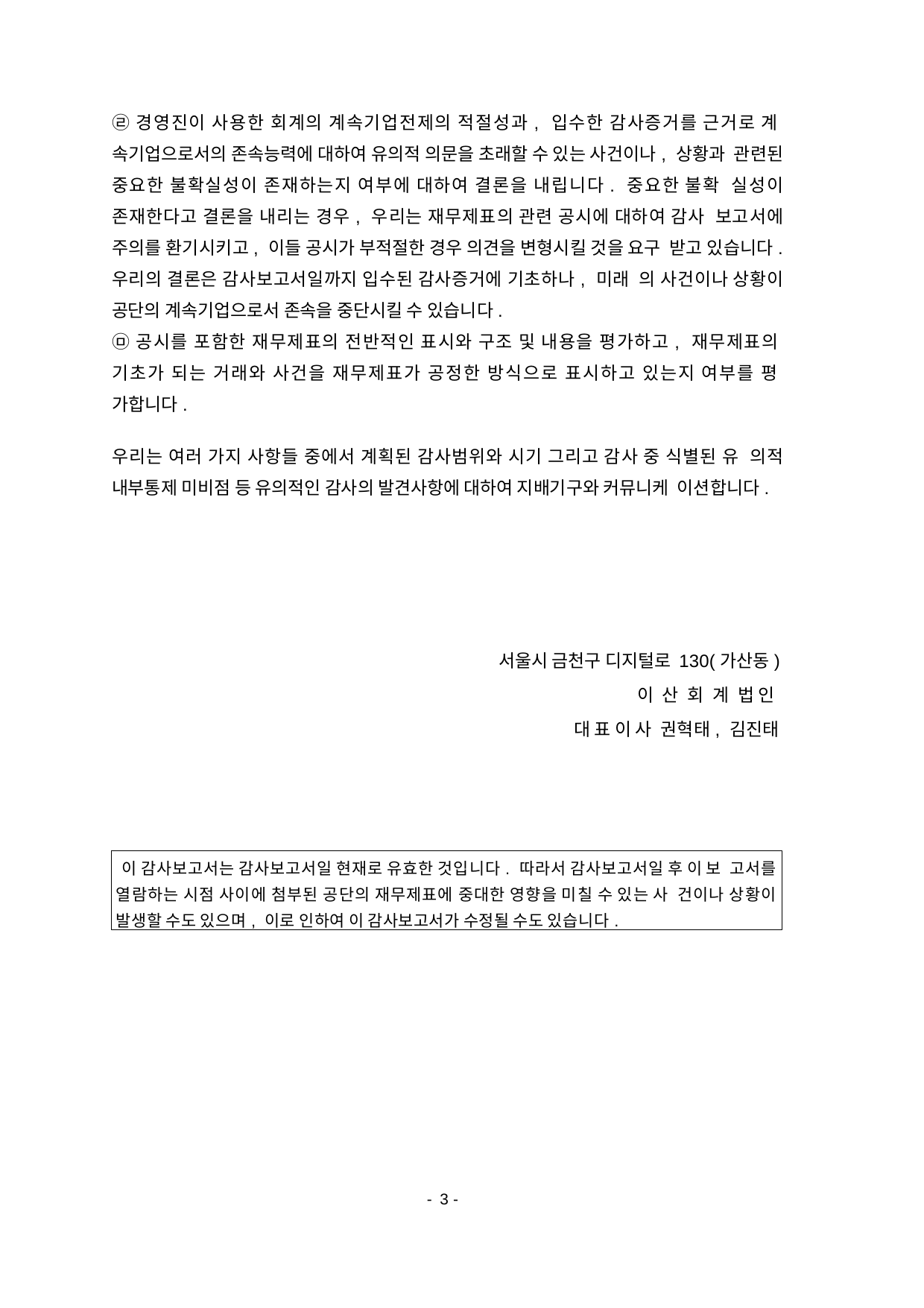

㉣ 경영진이 사용한 회계의 계속기업전제의 적절성과, 입수한 감사증거를 근거로 계  속기업으로서의 존속능력에 대하여 유의적 의문을 초래할 수 있는 사건이나, 상황과  관련된 중요한 불확실성이 존재하는지 여부에 대하여 결론을 내립니다. 중요한 불확  실성이 존재한다고 결론을 내리는 경우, 우리는 재무제표의 관련 공시에 대하여 감사  보고서에 주의를 환기시키고, 이들 공시가 부적절한 경우 의견을 변형시킬 것을 요구  받고 있습니다. 우리의 결론은 감사보고서일까지 입수된 감사증거에 기초하나, 미래  의 사건이나 상황이 공단의 계속기업으로서 존속을 중단시킬 수 있습니다.
㉤ 공시를 포함한 재무제표의 전반적인 표시와 구조 및 내용을 평가하고, 재무제표의  기초가 되는 거래와 사건을 재무제표가 공정한 방식으로 표시하고 있는지 여부를 평  가합니다.

우리는 여러 가지 사항들 중에서 계획된 감사범위와 시기 그리고 감사 중 식별된 유  의적 내부통제 미비점 등 유의적인 감사의 발견사항에 대하여 지배기구와 커뮤니케  이션합니다.
서울시 금천구 디지털로 130(가산동)
이 산 회 계 법 인  대 표 이 사 권혁태, 김진태
이 감사보고서는 감사보고서일 현재로 유효한 것입니다. 따라서 감사보고서일 후 이 보  고서를 열람하는 시점 사이에 첨부된 공단의 재무제표에 중대한 영향을 미칠 수 있는 사  건이나 상황이 발생할 수도 있으며, 이로 인하여 이 감사보고서가 수정될 수도 있습니다.
- 3 -